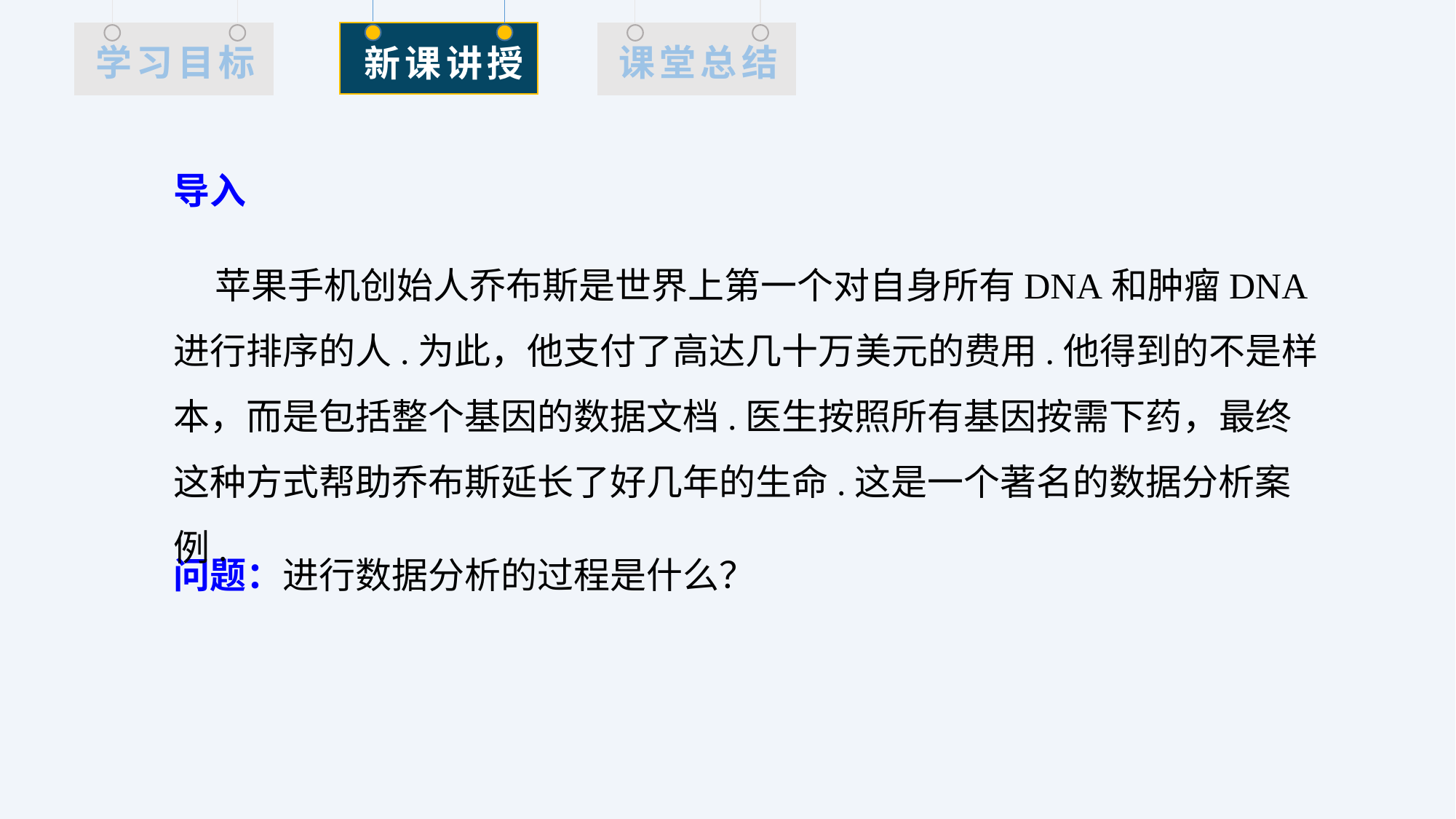

导入
    苹果手机创始人乔布斯是世界上第一个对自身所有DNA和肿瘤DNA进行排序的人.为此，他支付了高达几十万美元的费用.他得到的不是样本，而是包括整个基因的数据文档.医生按照所有基因按需下药，最终这种方式帮助乔布斯延长了好几年的生命.这是一个著名的数据分析案例.
问题：进行数据分析的过程是什么？